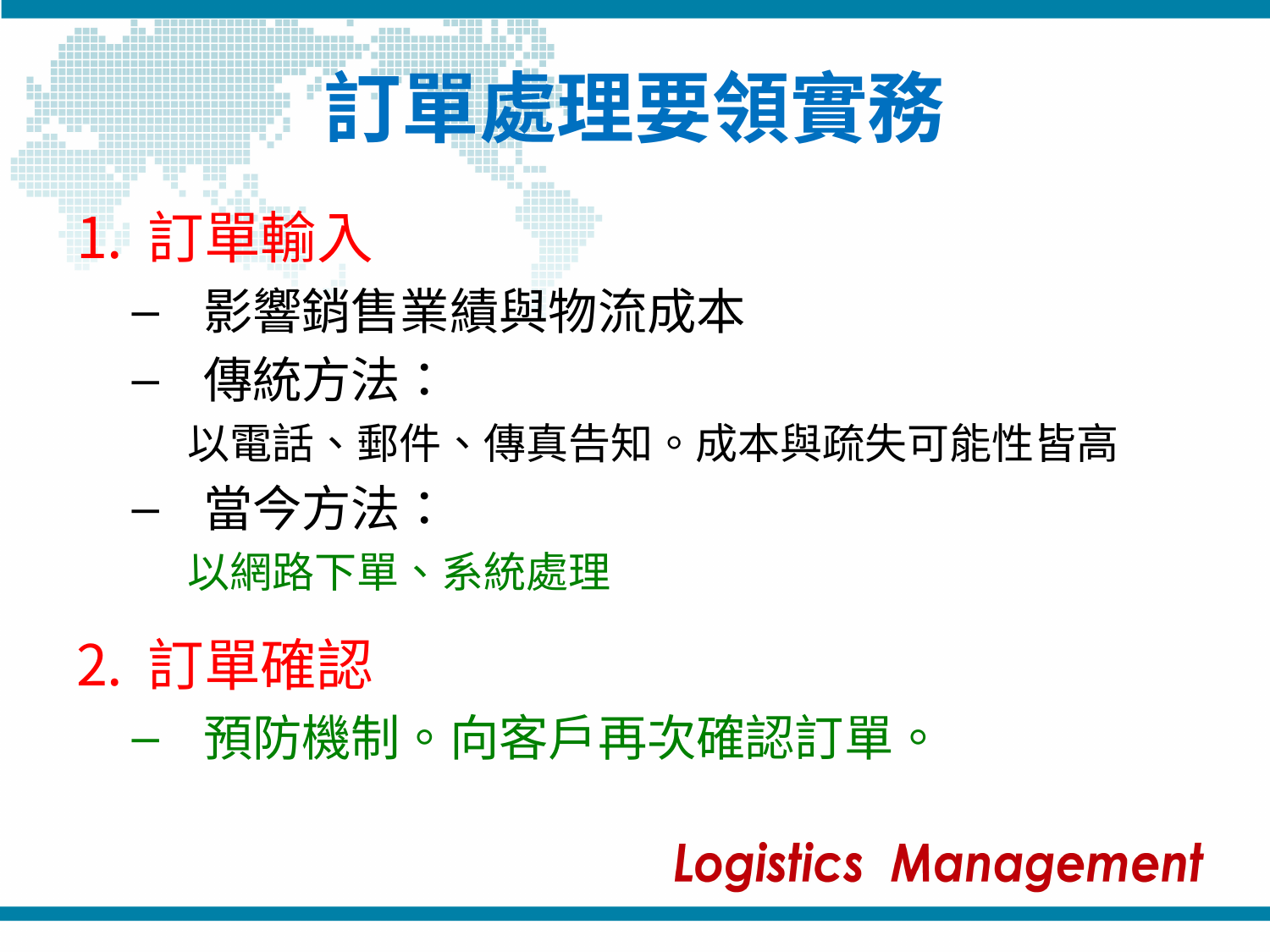

# 訂單處理要領實務
訂單輸入
影響銷售業績與物流成本
傳統方法：
以電話、郵件、傳真告知。成本與疏失可能性皆高
當今方法：
以網路下單、系統處理

訂單確認
預防機制。向客戶再次確認訂單。